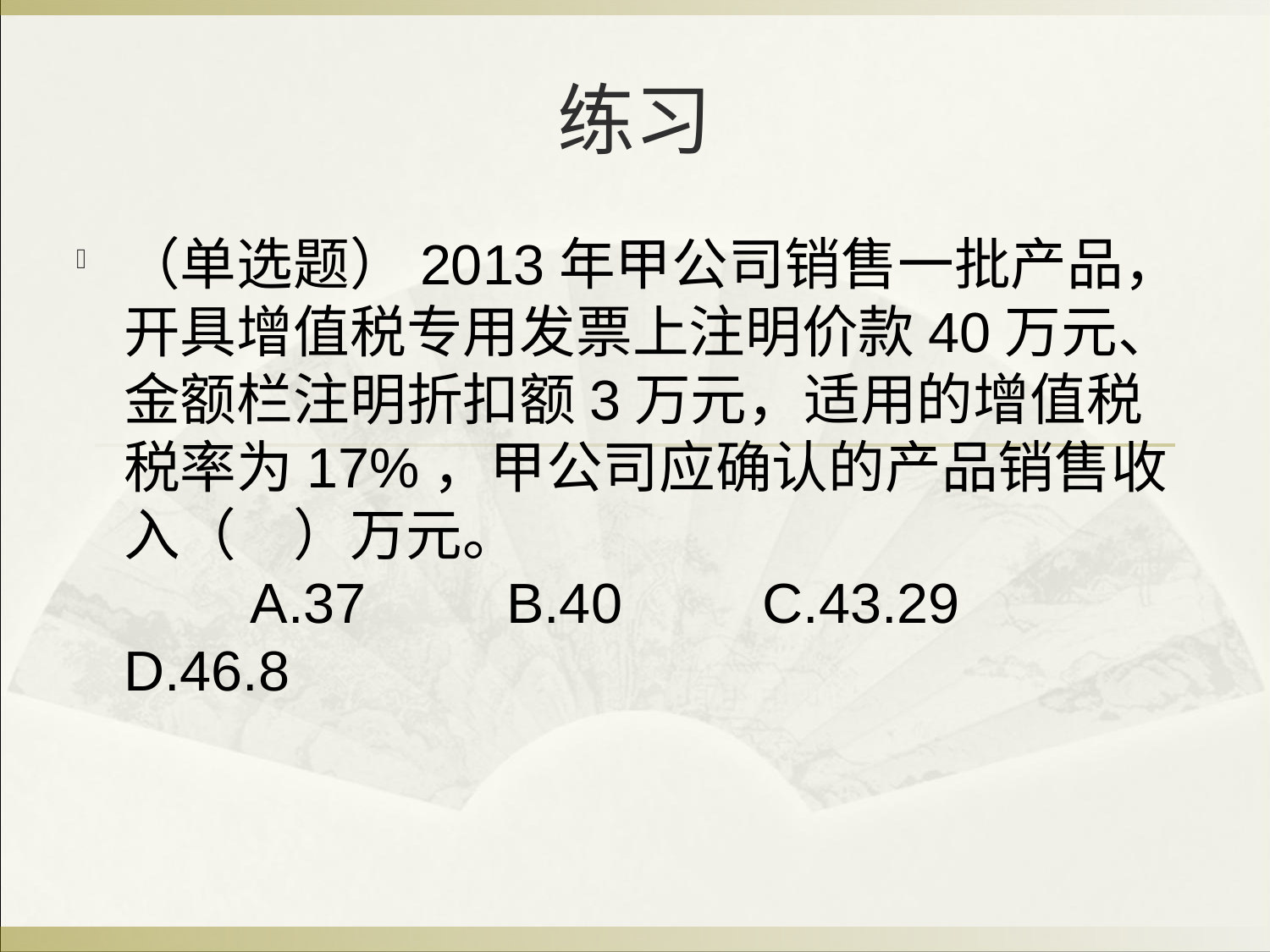

# 练习
（单选题）2013年甲公司销售一批产品，开具增值税专用发票上注明价款40万元、金额栏注明折扣额3万元，适用的增值税税率为17%，甲公司应确认的产品销售收入（　）万元。
　　A.37　　B.40　　C.43.29　　D.46.8